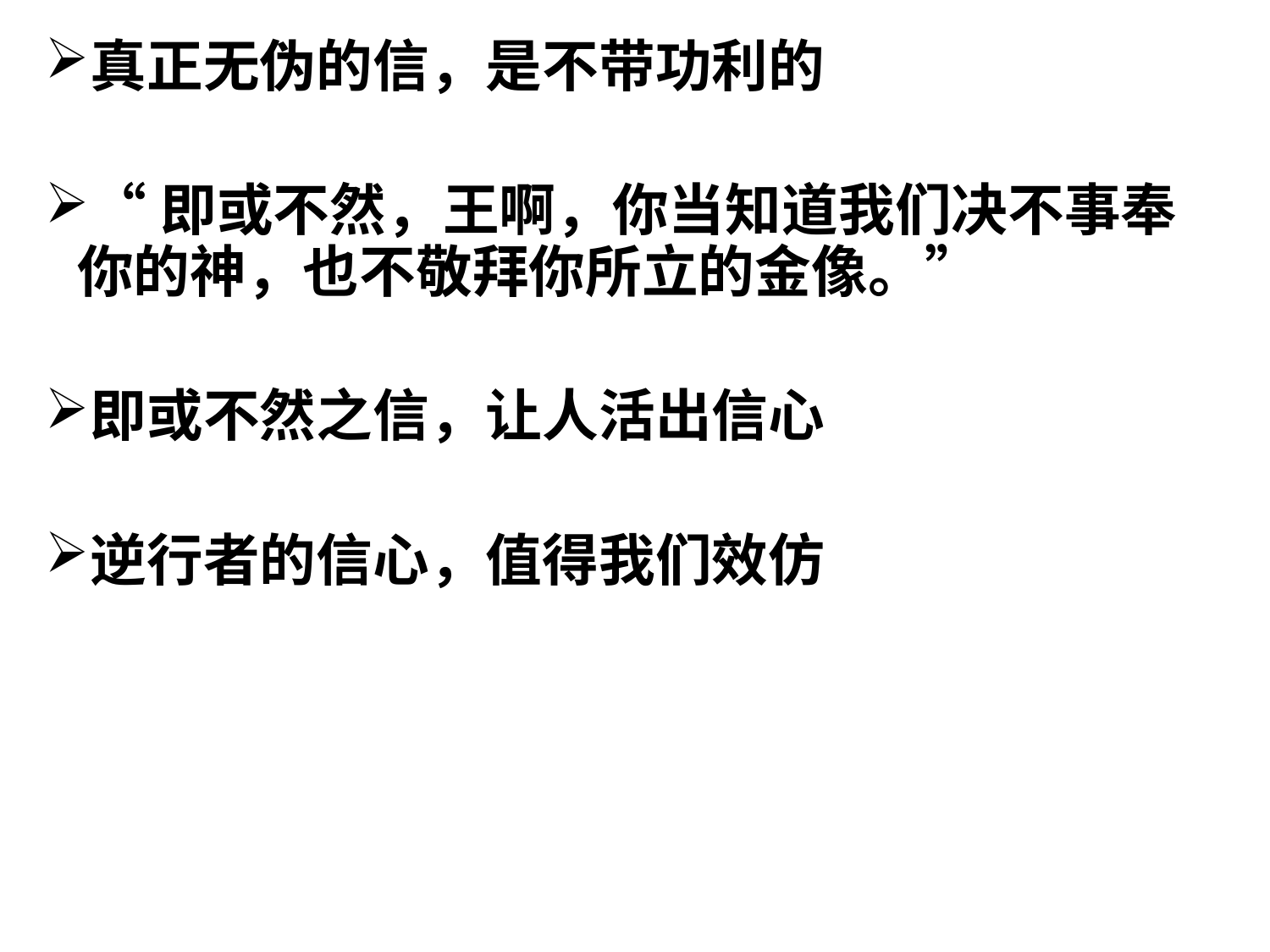

真正无伪的信，是不带功利的

“即或不然，王啊，你当知道我们决不事奉你的神，也不敬拜你所立的金像。”

即或不然之信，让人活出信心

逆行者的信心，值得我们效仿